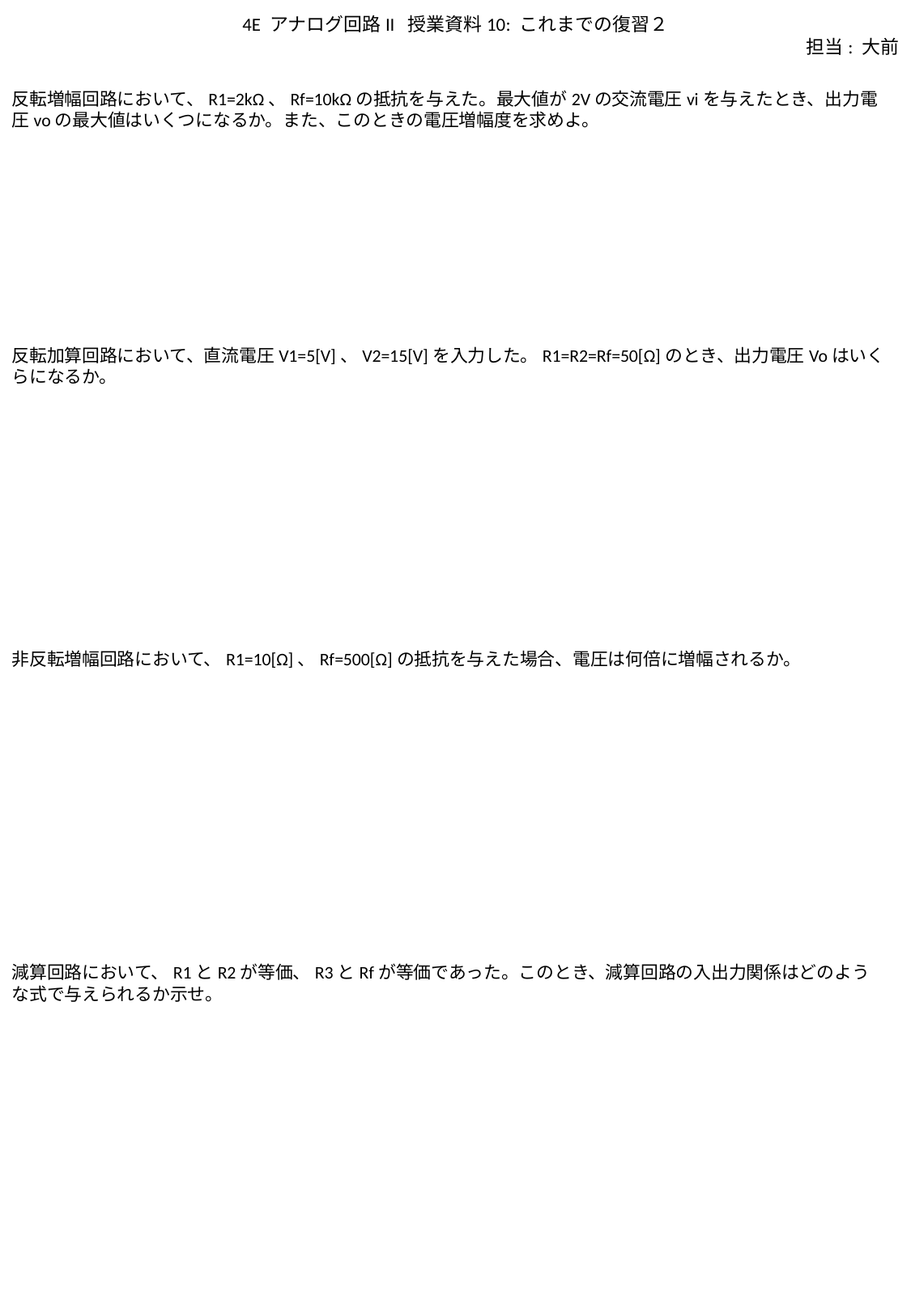

4E アナログ回路II  授業資料10: これまでの復習２
担当: 大前
反転増幅回路において、R1=2kΩ、Rf=10kΩの抵抗を与えた。最大値が2Vの交流電圧viを与えたとき、出力電圧voの最大値はいくつになるか。また、このときの電圧増幅度を求めよ。
反転加算回路において、直流電圧V1=5[V]、V2=15[V]を入力した。R1=R2=Rf=50[Ω]のとき、出力電圧Voはいくらになるか。
非反転増幅回路において、R1=10[Ω]、Rf=500[Ω]の抵抗を与えた場合、電圧は何倍に増幅されるか。
減算回路において、R1とR2が等価、R3とRfが等価であった。このとき、減算回路の入出力関係はどのような式で与えられるか示せ。